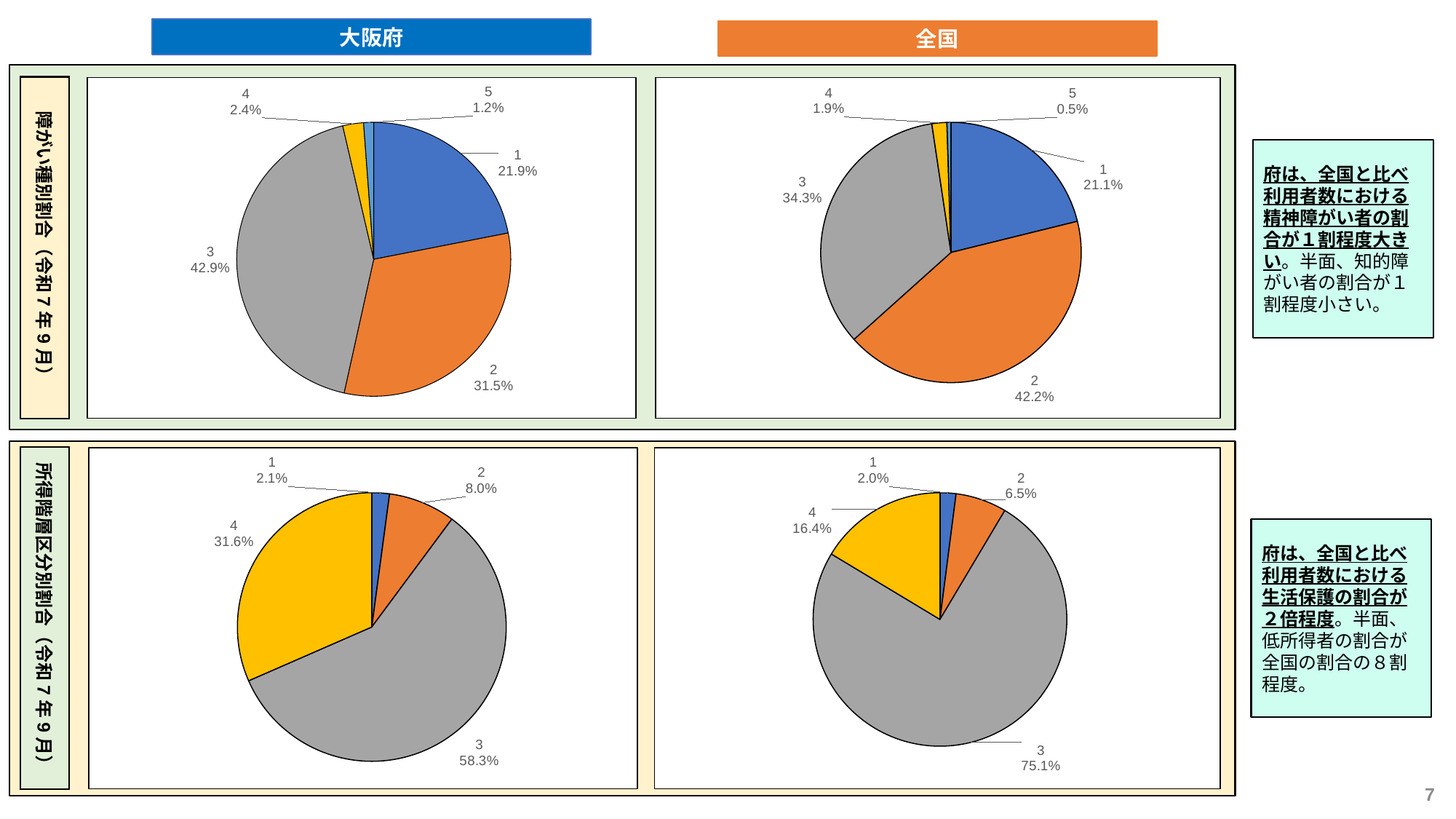

大阪府
全国

障がい種別割合（令和7年9月）

### Chart

| Category |  |
|---|---|

### Chart

| Category |  |
|---|---|
府は、全国と比べ利用者数における精神障がい者の割合が１割程度大きい。半面、知的障がい者の割合が１割程度小さい。

### Chart

| Category |  |
|---|---|

### Chart

| Category |  |
|---|---|
所得階層区分別割合（令和7年9月）
府は、全国と比べ利用者数における生活保護の割合が２倍程度。半面、低所得者の割合が全国の割合の８割程度。
7